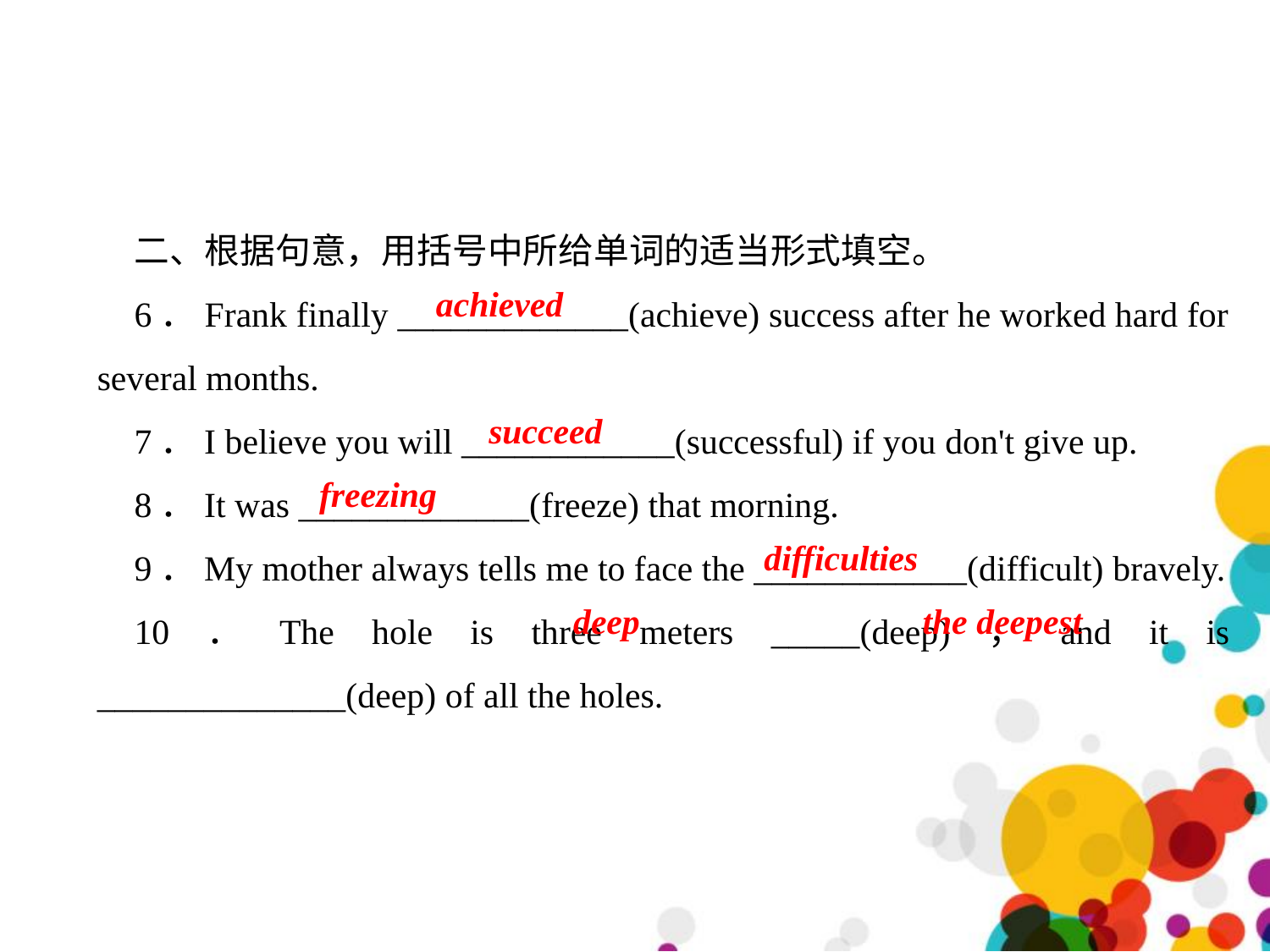

二、根据句意，用括号中所给单词的适当形式填空。
6．Frank finally _____________(achieve) success after he worked hard for several months.
7．I believe you will ____________(successful) if you don't give up.
8．It was _____________(freeze) that morning.
9．My mother always tells me to face the ____________(difficult) bravely.
10．The hole is three meters _____(deep)，and it is ______________(deep) of all the holes.
achieved
succeed
freezing
difficulties
deep
the deepest